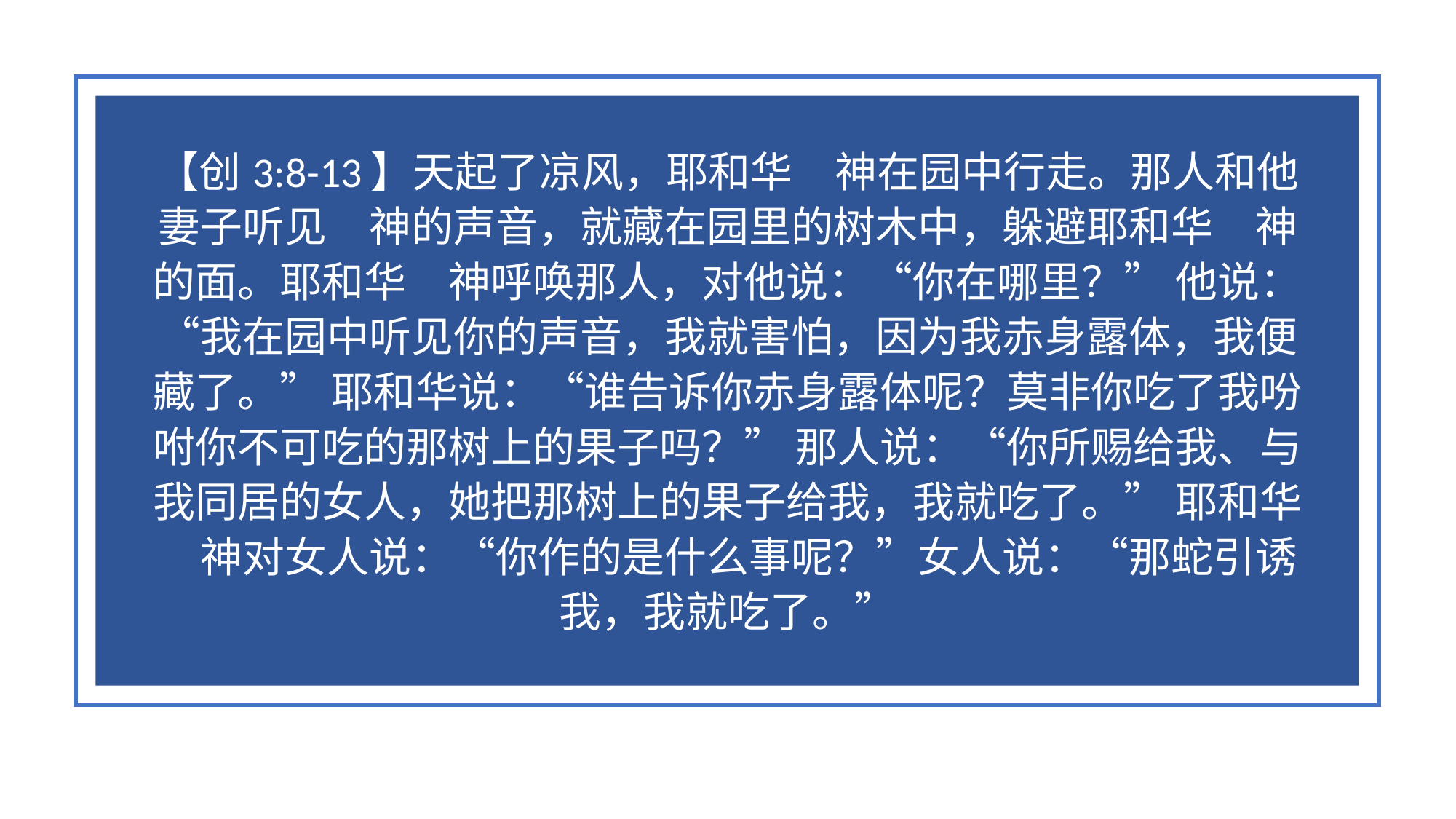

# 【创3:8-13】天起了凉风，耶和华　神在园中行走。那人和他妻子听见　神的声音，就藏在园里的树木中，躲避耶和华　神的面。耶和华　神呼唤那人，对他说：“你在哪里？” 他说：“我在园中听见你的声音，我就害怕，因为我赤身露体，我便藏了。” 耶和华说：“谁告诉你赤身露体呢？莫非你吃了我吩咐你不可吃的那树上的果子吗？” 那人说：“你所赐给我、与我同居的女人，她把那树上的果子给我，我就吃了。” 耶和华　神对女人说：“你作的是什么事呢？”女人说：“那蛇引诱我，我就吃了。”